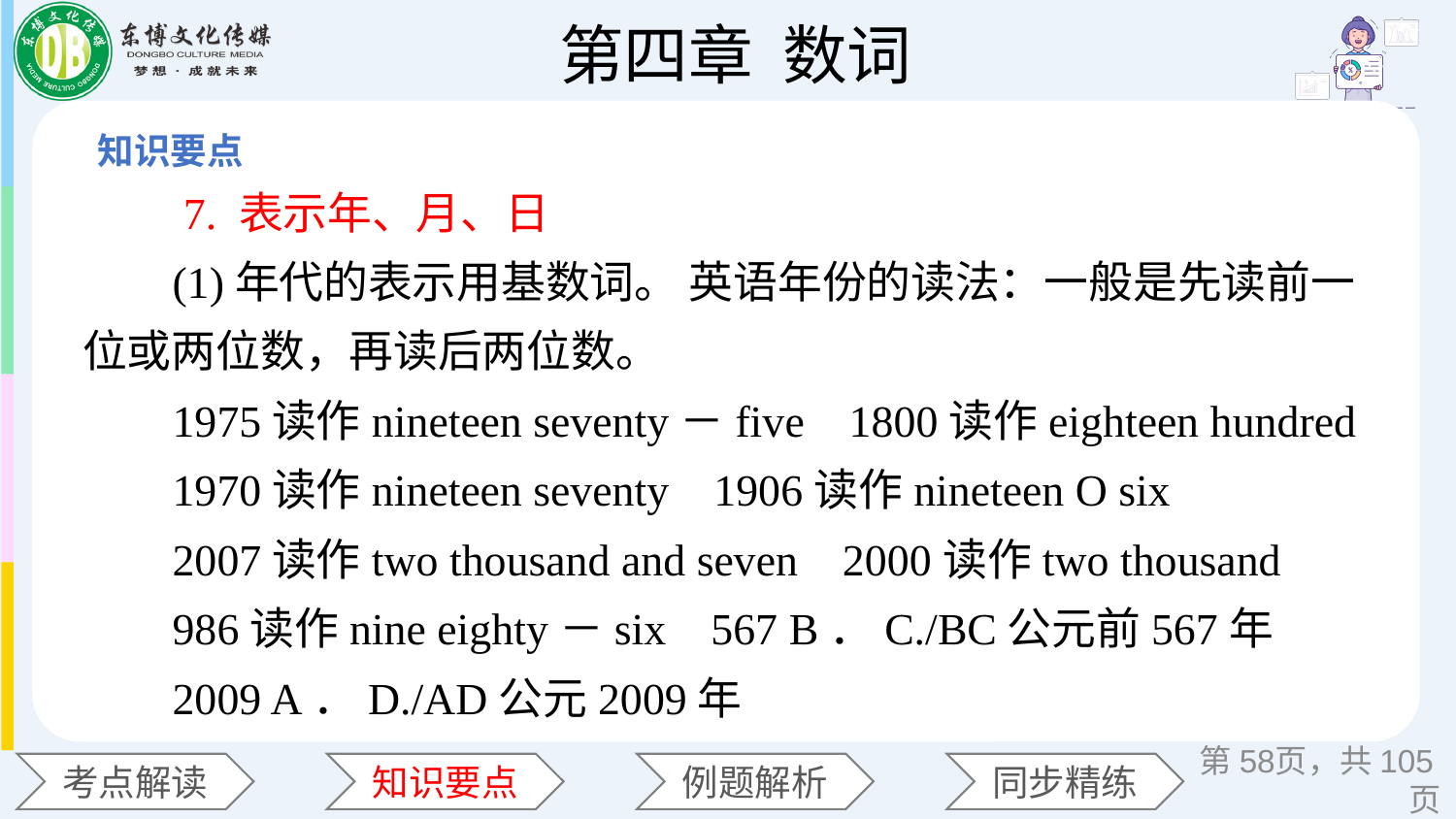

7. 表示年、月、日
        (1)年代的表示用基数词。 英语年份的读法：一般是先读前一位或两位数，再读后两位数。
        1975读作nineteen seventy－five    1800读作eighteen hundred
        1970读作nineteen seventy    1906读作nineteen O six
        2007读作two thousand and seven    2000读作two thousand
        986读作nine eighty－six    567 B．C./BC公元前567年
        2009 A．D./AD公元2009年
第58页，共105页